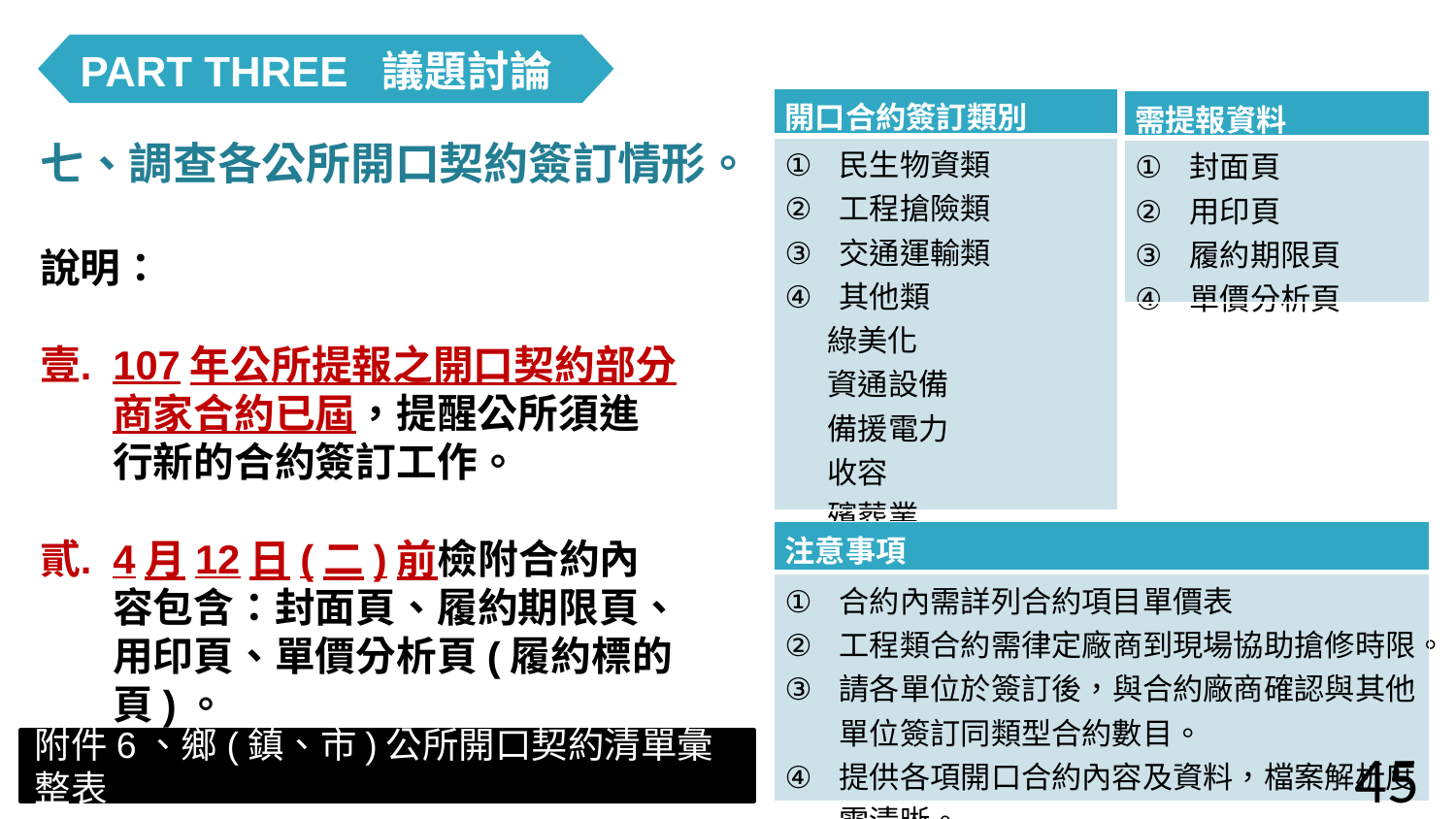

PART THREE  議題討論
| 開口合約簽訂類別 |
| --- |
| 民生物資類 工程搶險類 交通運輸類 其他類 綠美化 資通設備 備援電力 收容 殯葬業 瓦斯行 |
| 需提報資料 |
| --- |
| 封面頁 用印頁 履約期限頁 單價分析頁 |
七、調查各公所開口契約簽訂情形。
說明：

107年公所提報之開口契約部分商家合約已屆，提醒公所須進行新的合約簽訂工作。

4月12日(二)前檢附合約內容包含：封面頁、履約期限頁、用印頁、單價分析頁(履約標的頁)。

| 注意事項 |
| --- |
| 合約內需詳列合約項目單價表 工程類合約需律定廠商到現場協助搶修時限。 請各單位於簽訂後，與合約廠商確認與其他單位簽訂同類型合約數目。 提供各項開口合約內容及資料，檔案解析度需清晰。 |
附件6、鄉(鎮、市)公所開口契約清單彙整表
45